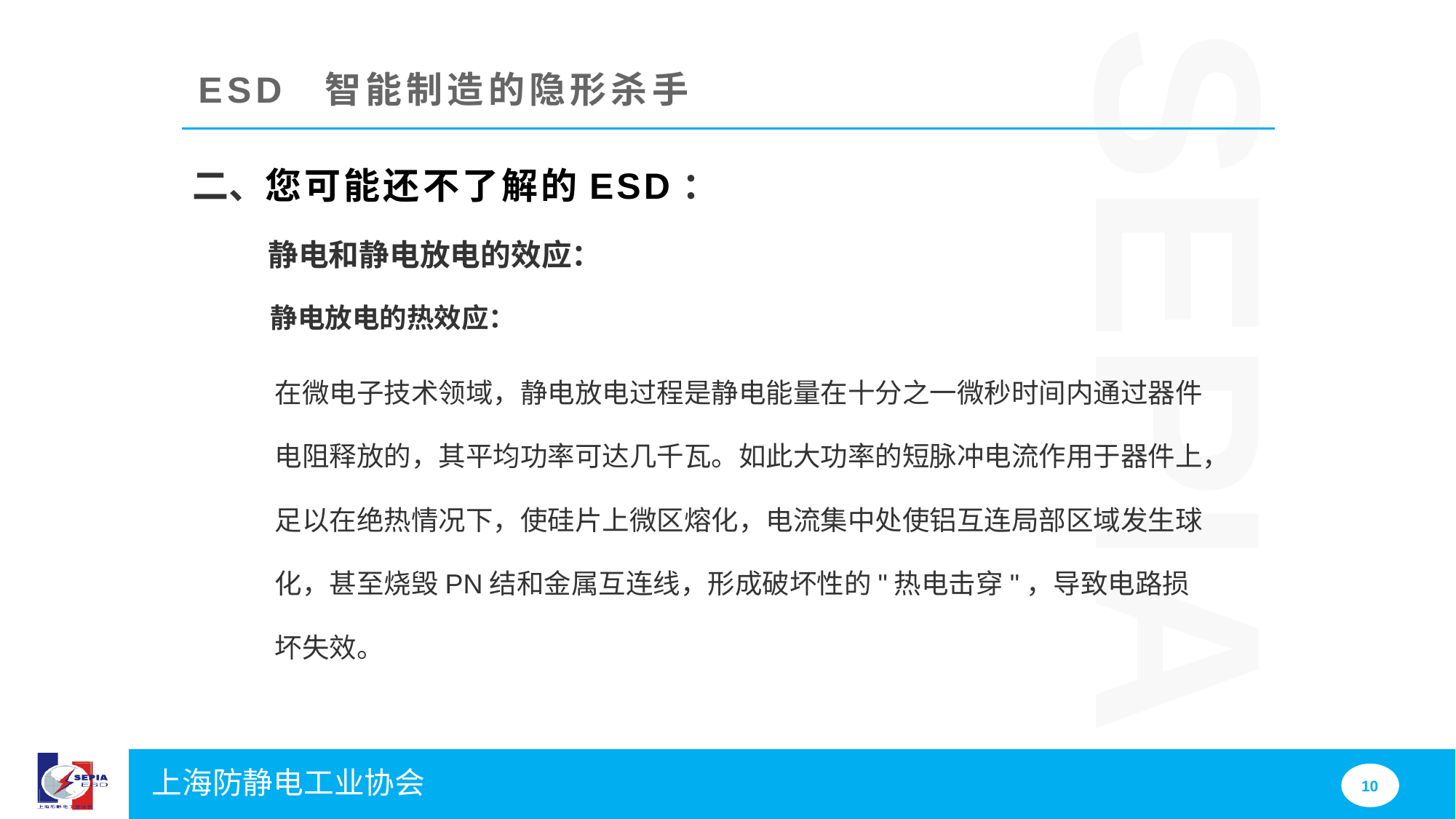

ESD  智能制造的隐形杀手
二、您可能还不了解的ESD：
静电和静电放电的效应：
静电放电的热效应：
在微电子技术领域，静电放电过程是静电能量在十分之一微秒时间内通过器件电阻释放的，其平均功率可达几千瓦。如此大功率的短脉冲电流作用于器件上，足以在绝热情况下，使硅片上微区熔化，电流集中处使铝互连局部区域发生球化，甚至烧毁PN结和金属互连线，形成破坏性的"热电击穿"，导致电路损坏失效。